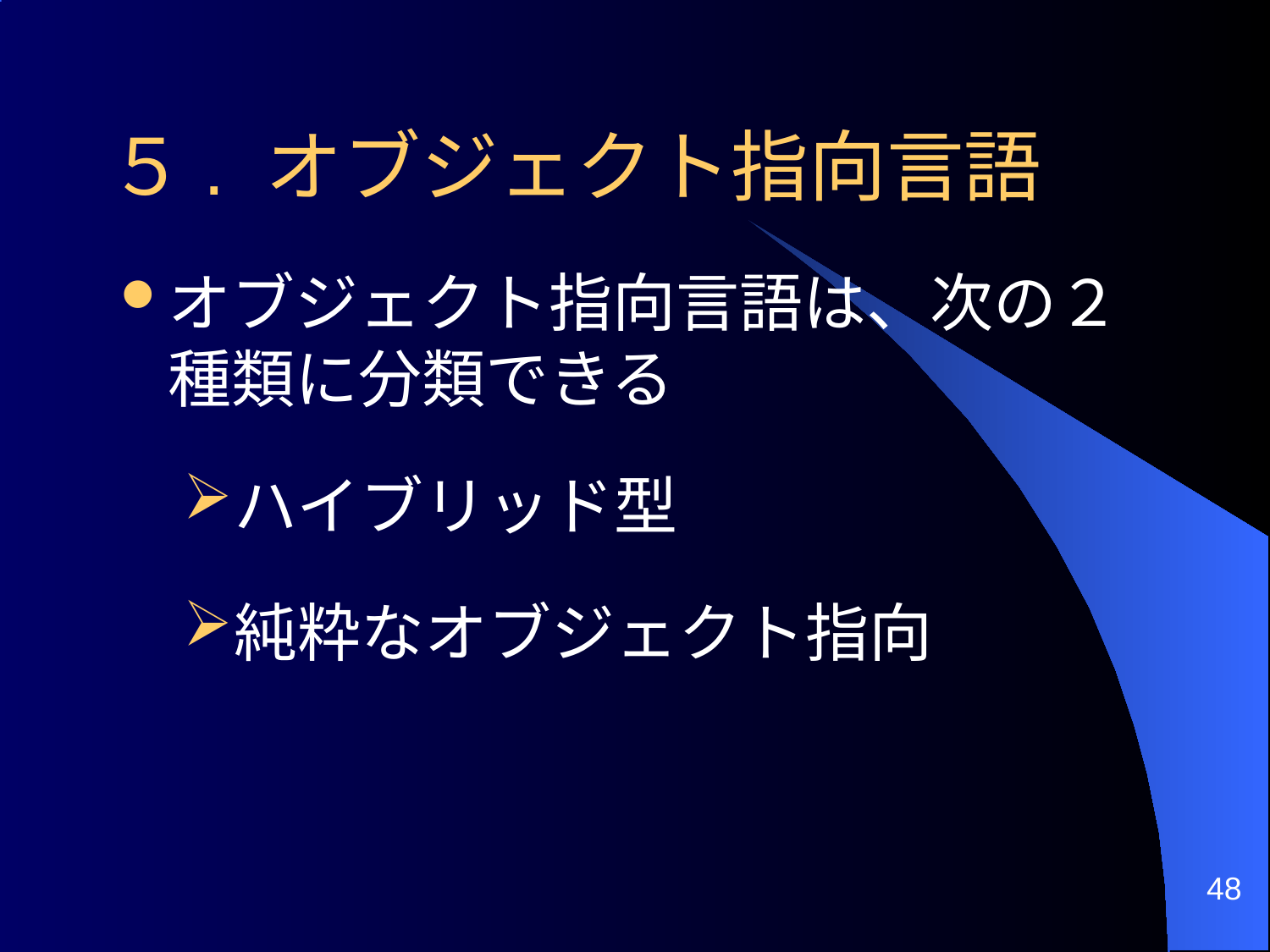

# ５. オブジェクト指向言語
オブジェクト指向言語は、次の２種類に分類できる
ハイブリッド型
純粋なオブジェクト指向
48